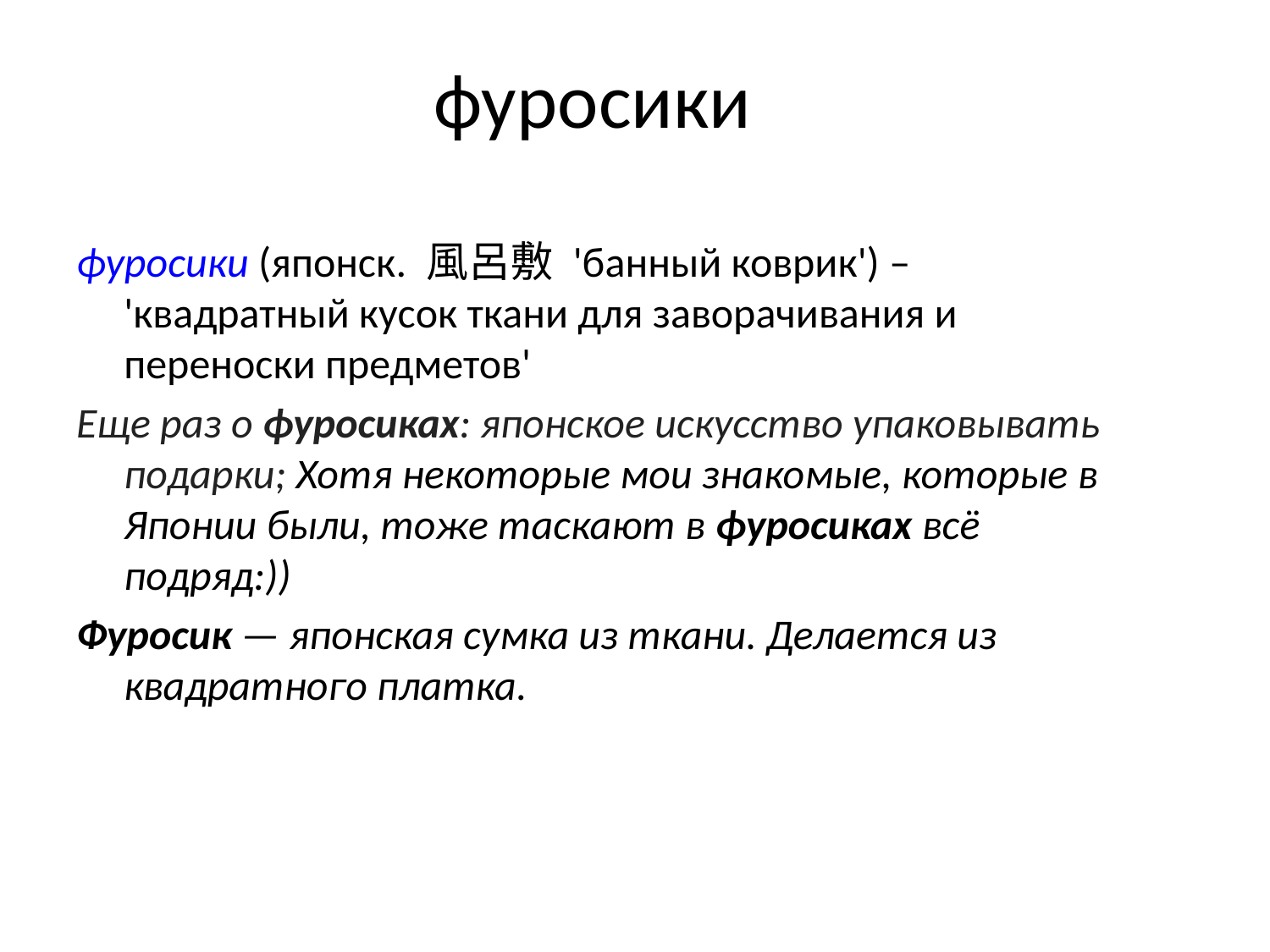

# фуросики
фуросики (японск. 風呂敷 'банный коврик') – 'квадратный кусок ткани для заворачивания и переноски предметов'
Еще раз о фуросиках: японское искусство упаковывать подарки; Хотя некоторые мои знакомые, которые в Японии были, тоже таскают в фуросиках всё подряд:))
Фуросик — японская сумка из ткани. Делается из квадратного платка.

69 / 46